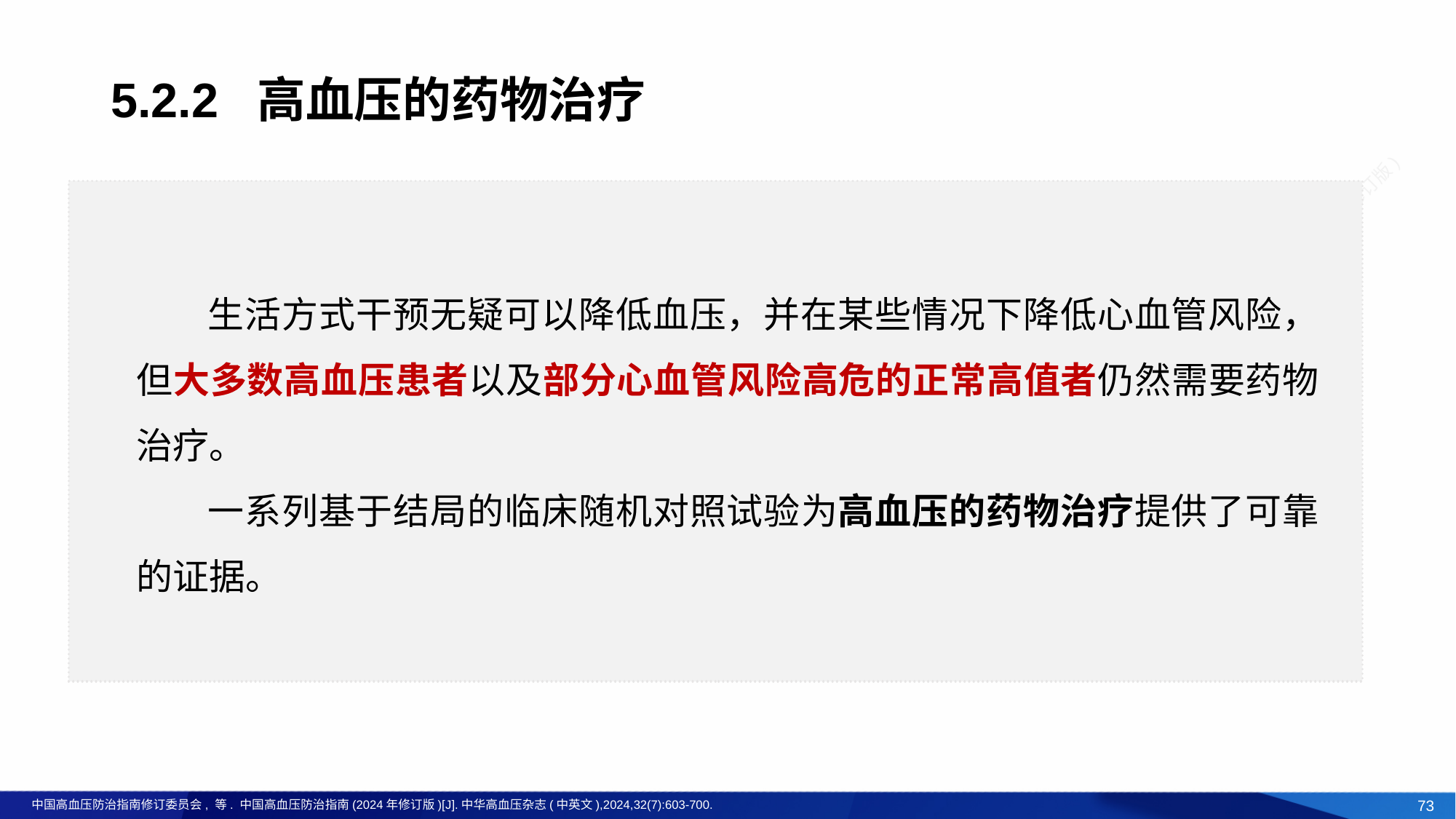

# 5.2.2  高血压的药物治疗

       生活方式干预无疑可以降低血压，并在某些情况下降低心血管风险，但大多数高血压患者以及部分心血管风险高危的正常高值者仍然需要药物治疗。
       一系列基于结局的临床随机对照试验为高血压的药物治疗提供了可靠的证据。